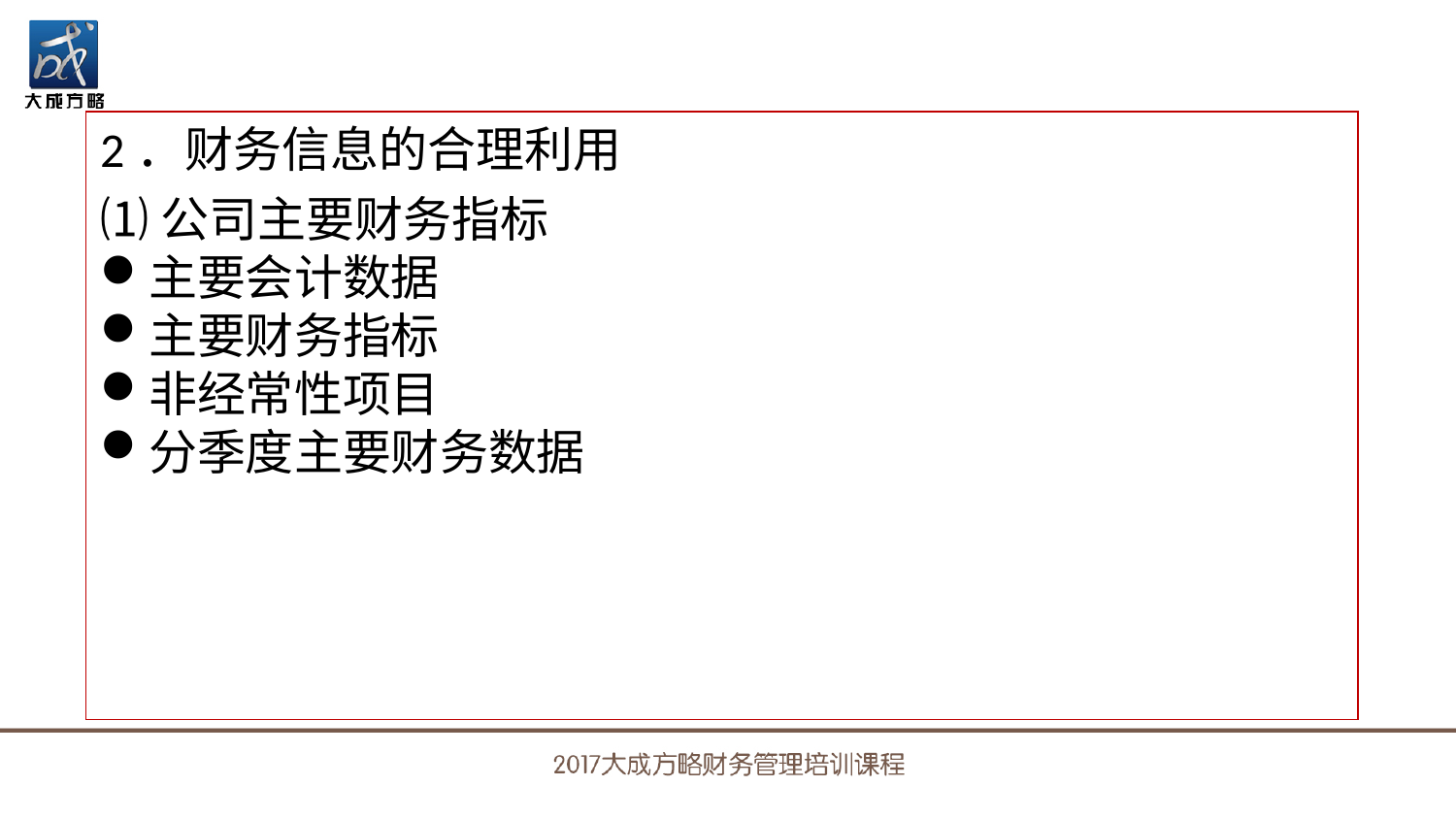

2．财务信息的合理利用
⑴公司主要财务指标
主要会计数据
主要财务指标
非经常性项目
分季度主要财务数据